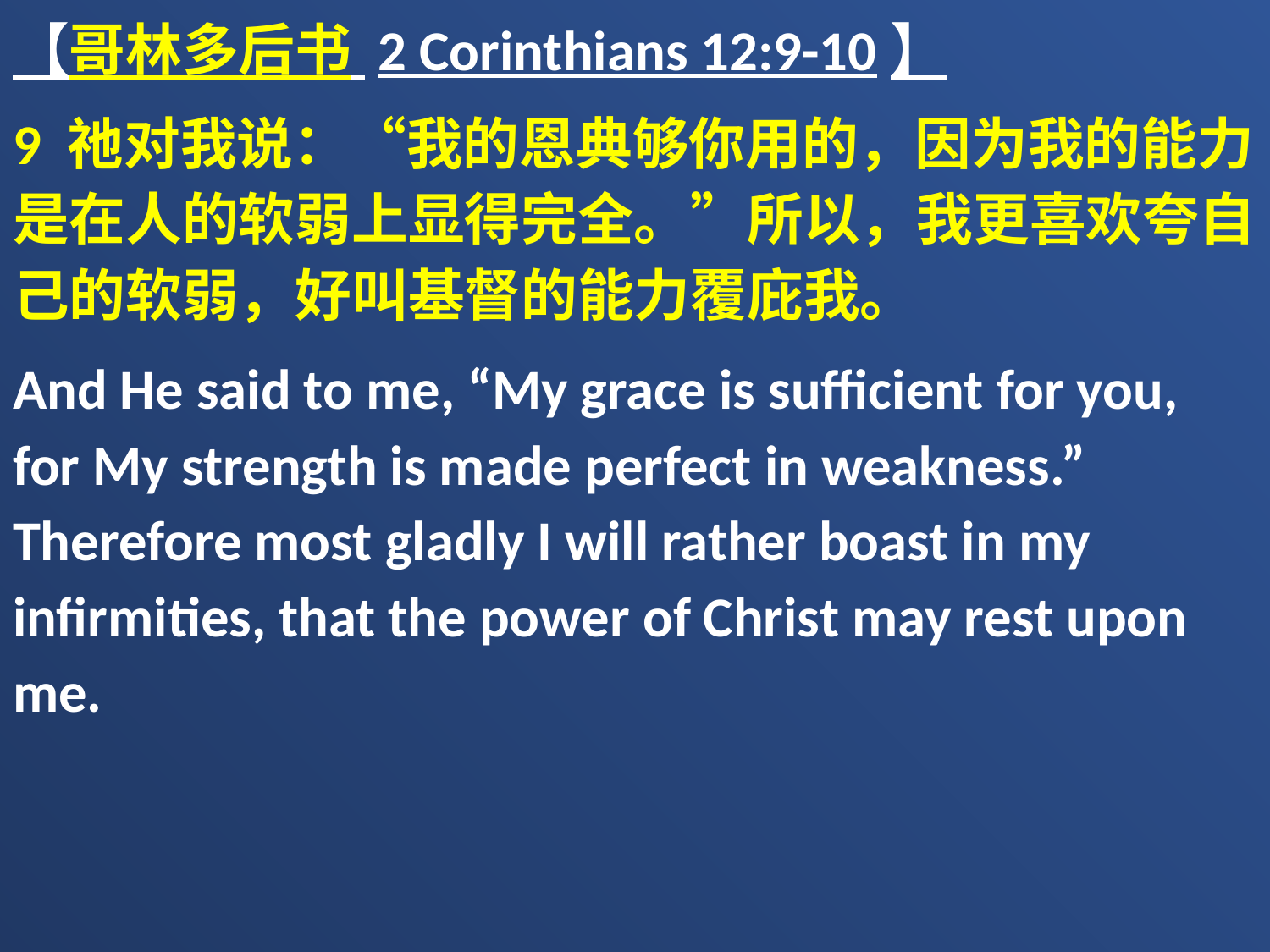

【哥林多后书 2 Corinthians 12:9-10】
9 祂对我说：“我的恩典够你用的，因为我的能力是在人的软弱上显得完全。”所以，我更喜欢夸自己的软弱，好叫基督的能力覆庇我。
And He said to me, “My grace is sufficient for you, for My strength is made perfect in weakness.” Therefore most gladly I will rather boast in my infirmities, that the power of Christ may rest upon me.